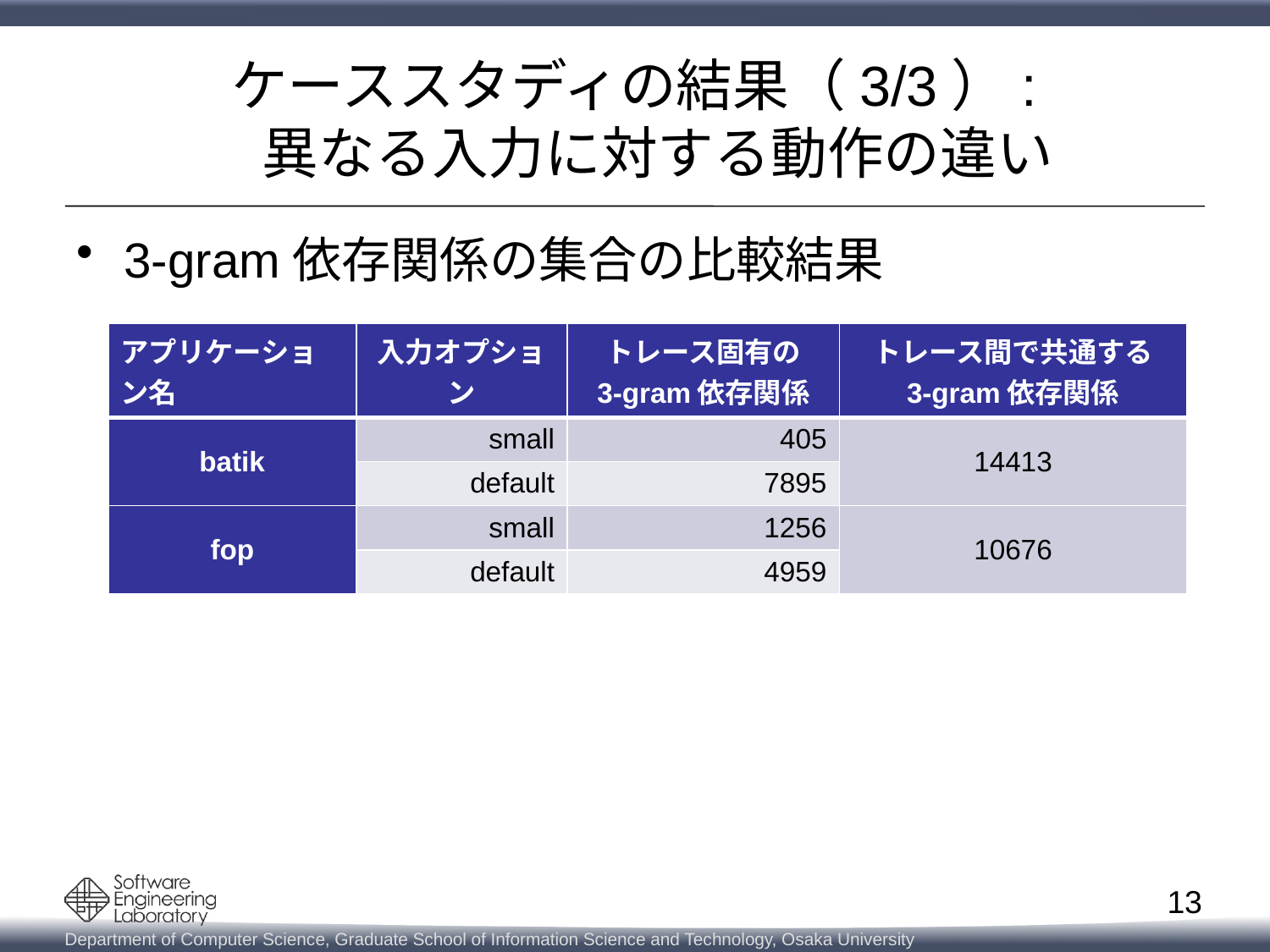

# ケーススタディの結果（3/3）: 異なる入力に対する動作の違い
3-gram依存関係の集合の比較結果

| アプリケーション名 | 入力オプション | トレース固有の 3-gram依存関係 | トレース間で共通する 3-gram依存関係 |
| --- | --- | --- | --- |
| batik | small | 405 | 14413 |
|  | default | 7895 |  |
| fop | small | 1256 | 10676 |
|  | default | 4959 |  |
13